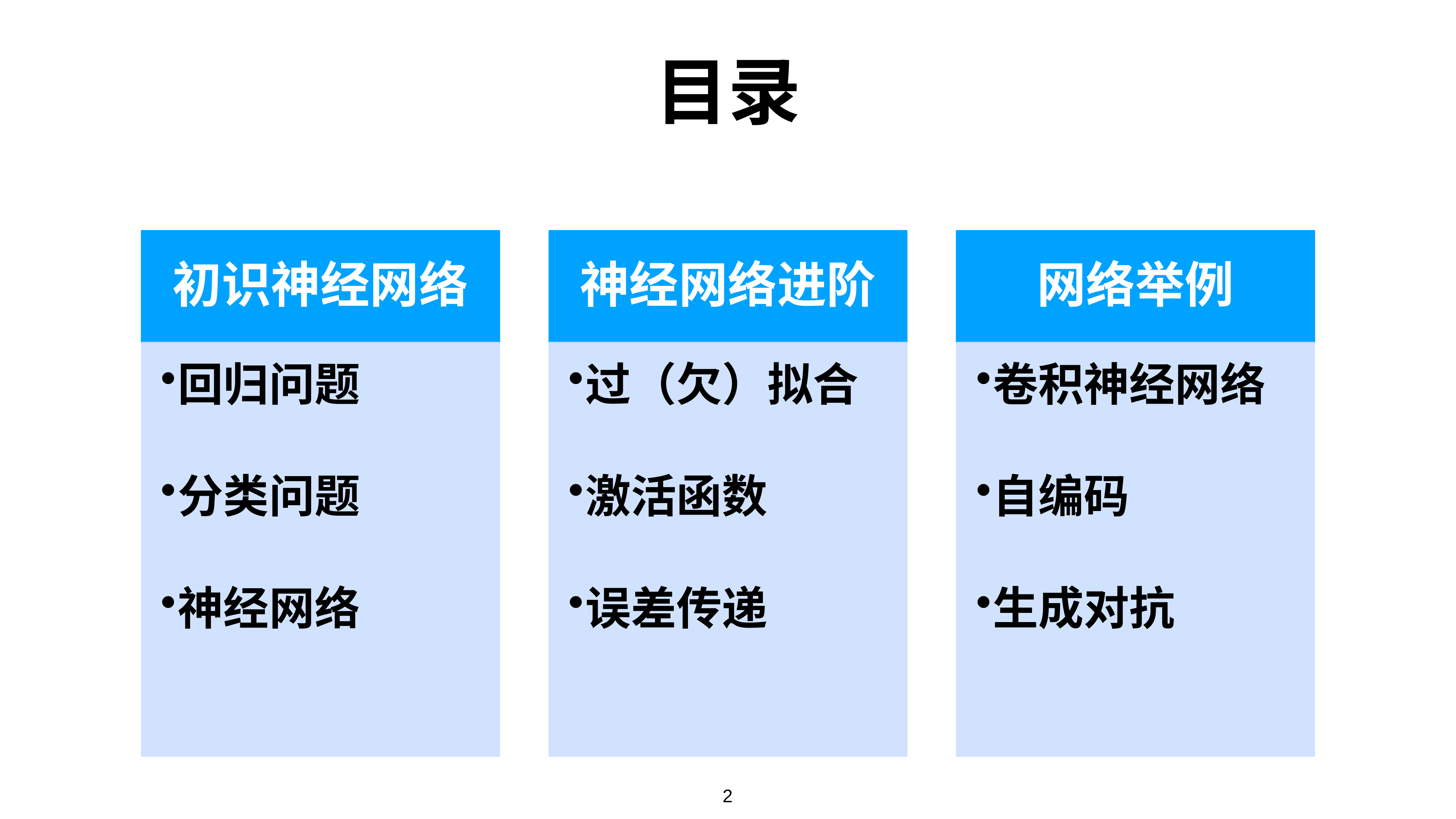

# 目录
初识神经网络
回归问题

分类问题

神经网络
神经网络进阶
过（欠）拟合

激活函数

误差传递

网络举例
卷积神经网络

自编码

生成对抗
2